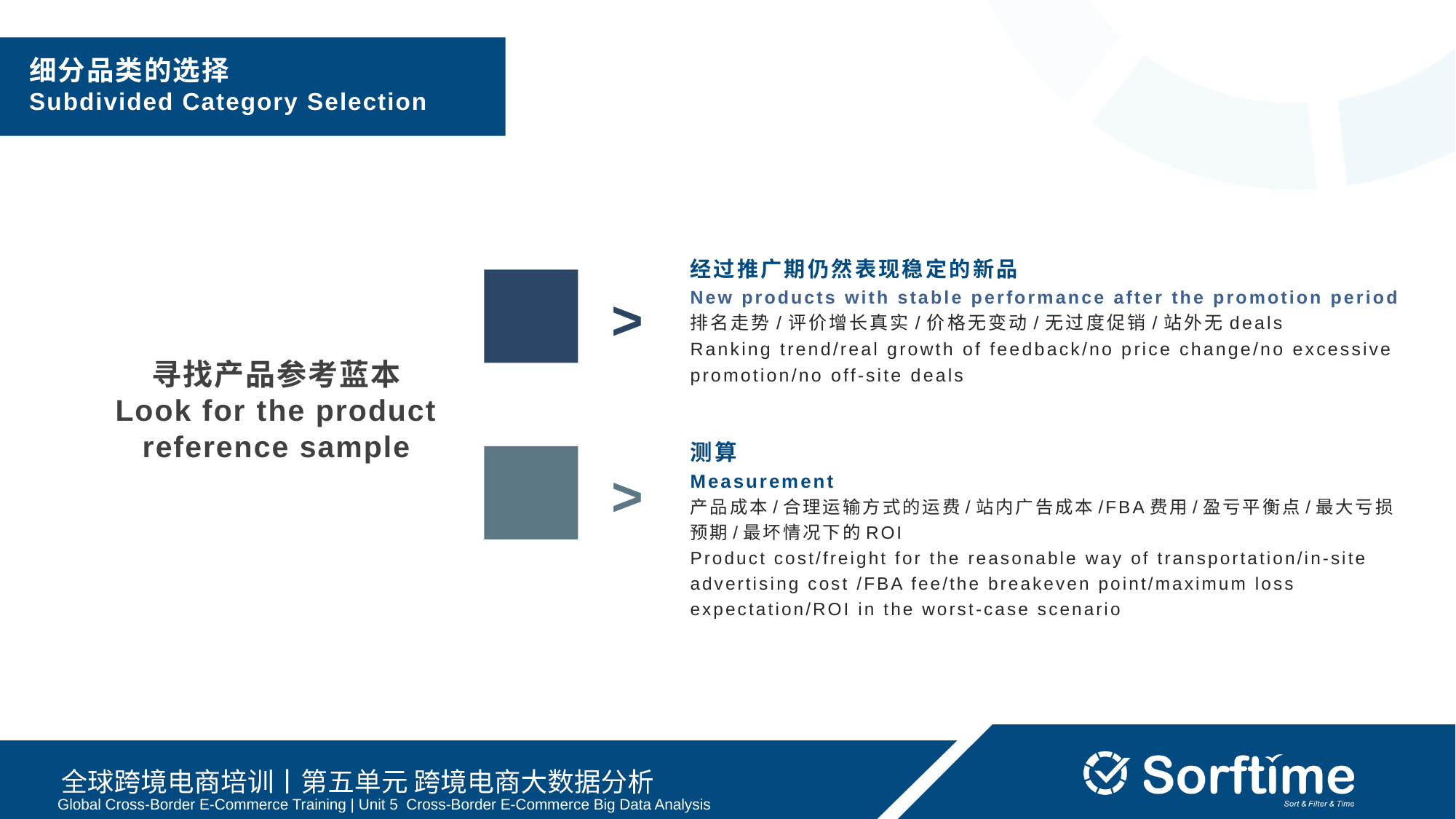

细分品类的选择
Subdivided Category Selection
经过推广期仍然表现稳定的新品
New products with stable performance after the promotion period
排名走势/评价增长真实/价格无变动/无过度促销/站外无deals
Ranking trend/real growth of feedback/no price change/no excessive promotion/no off-site deals

>
寻找产品参考蓝本
Look for the product reference sample
测算
Measurement
产品成本/合理运输方式的运费/站内广告成本/FBA费用/盈亏平衡点/最大亏损预期/最坏情况下的ROI
Product cost/freight for the reasonable way of transportation/in-site advertising cost /FBA fee/the breakeven point/maximum loss expectation/ROI in the worst-case scenario

>
Global Cross-Border E-Commerce Training | Unit 5  Cross-Border E-Commerce Big Data Analysis